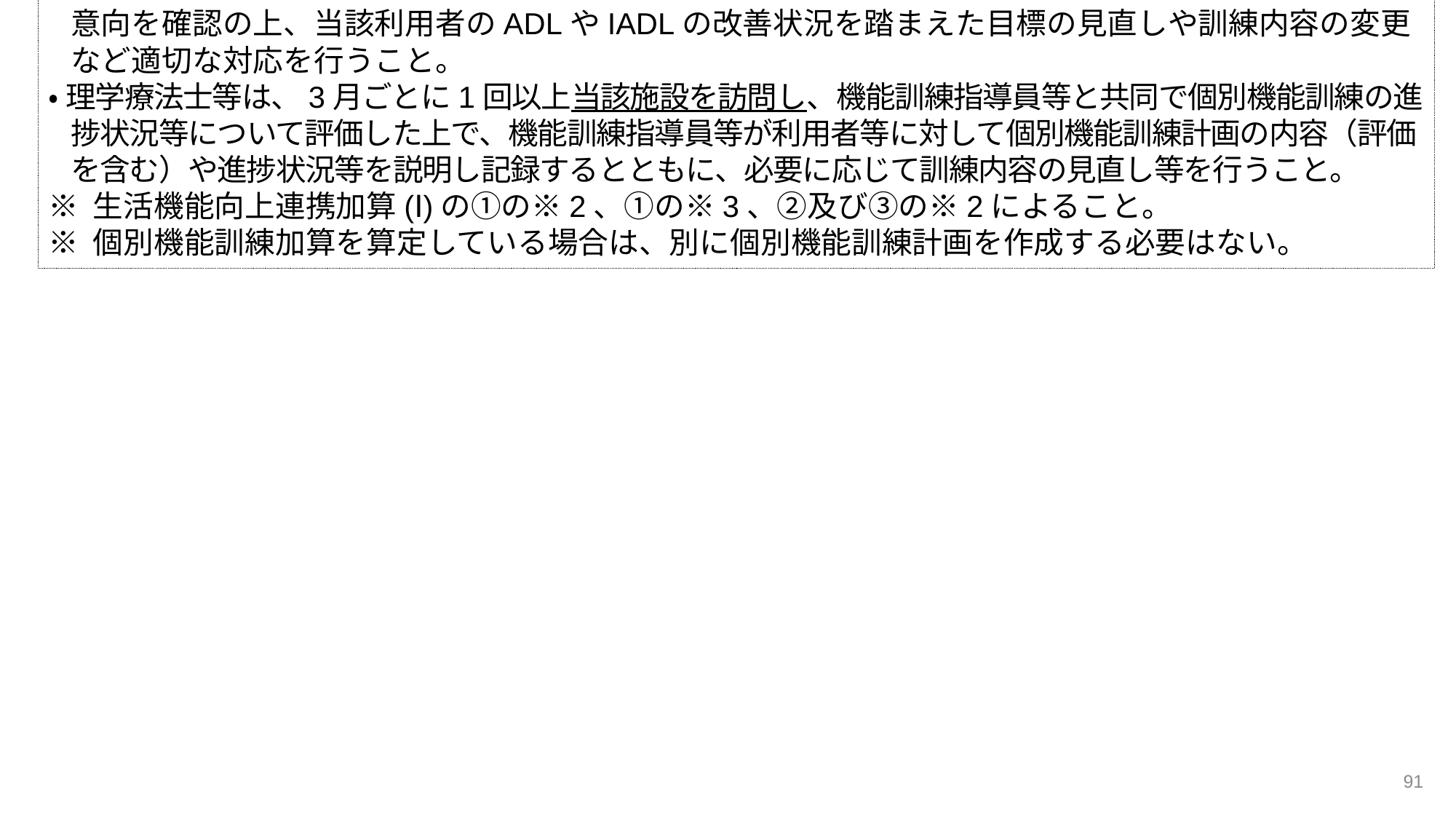

意向を確認の上、当該利用者のADLやIADLの改善状況を踏まえた目標の見直しや訓練内容の変更など適切な対応を行うこと。
・ 理学療法士等は、3月ごとに1回以上当該施設を訪問し、機能訓練指導員等と共同で個別機能訓練の進捗状況等について評価した上で、機能訓練指導員等が利用者等に対して個別機能訓練計画の内容（評価を含む）や進捗状況等を説明し記録するとともに、必要に応じて訓練内容の見直し等を行うこと。
※ 生活機能向上連携加算(Ⅰ)の①の※2、①の※3、②及び③の※2によること。
※ 個別機能訓練加算を算定している場合は、別に個別機能訓練計画を作成する必要はない。
91